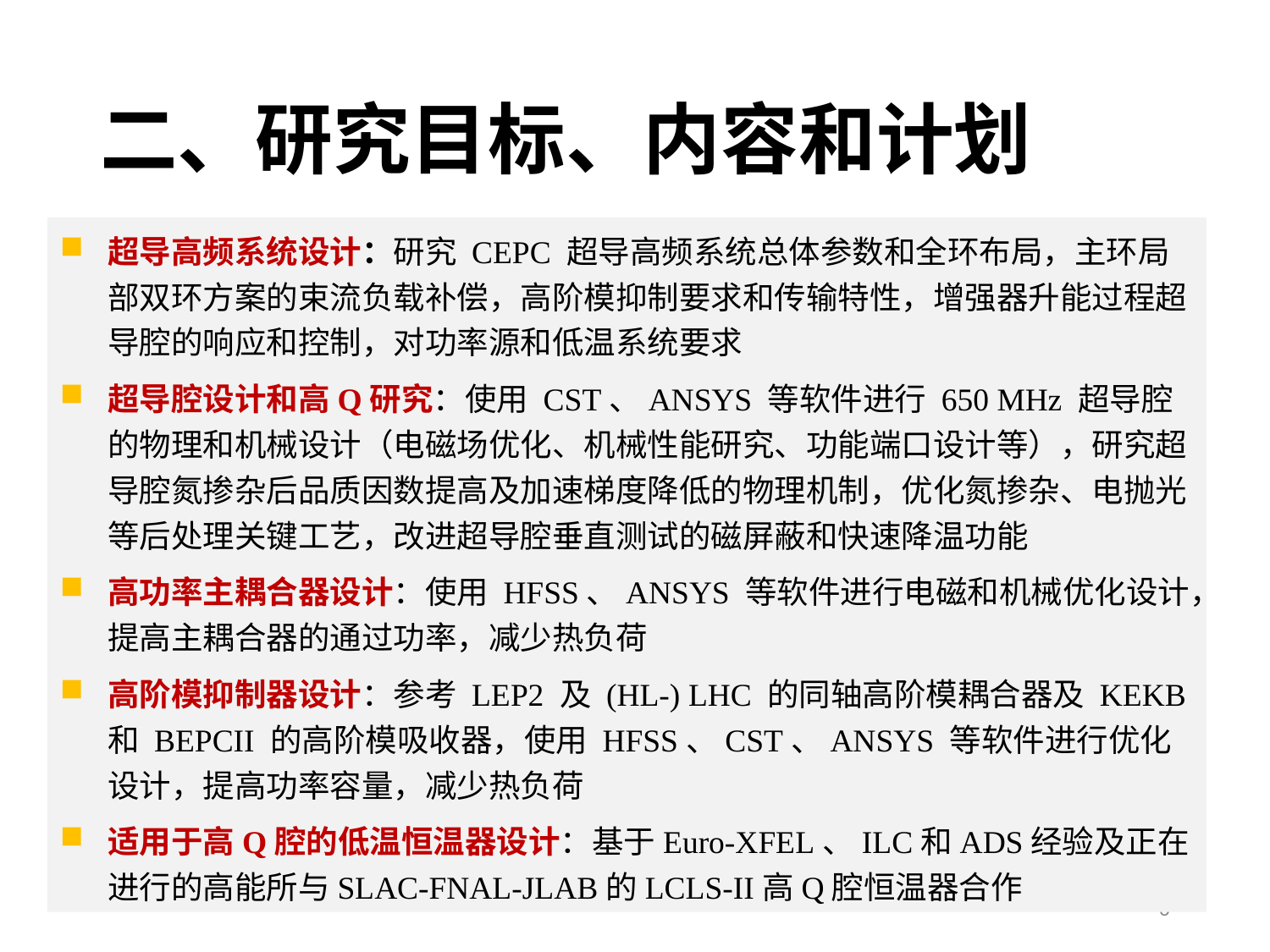

# 二、研究目标、内容和计划
超导高频系统设计：研究 CEPC 超导高频系统总体参数和全环布局，主环局部双环方案的束流负载补偿，高阶模抑制要求和传输特性，增强器升能过程超导腔的响应和控制，对功率源和低温系统要求
超导腔设计和高Q研究：使用 CST、ANSYS 等软件进行 650 MHz 超导腔的物理和机械设计（电磁场优化、机械性能研究、功能端口设计等），研究超导腔氮掺杂后品质因数提高及加速梯度降低的物理机制，优化氮掺杂、电抛光等后处理关键工艺，改进超导腔垂直测试的磁屏蔽和快速降温功能
高功率主耦合器设计：使用 HFSS、ANSYS 等软件进行电磁和机械优化设计，提高主耦合器的通过功率，减少热负荷
高阶模抑制器设计：参考 LEP2 及 (HL-) LHC 的同轴高阶模耦合器及 KEKB 和 BEPCII 的高阶模吸收器，使用 HFSS、CST、ANSYS 等软件进行优化设计，提高功率容量，减少热负荷
适用于高Q腔的低温恒温器设计：基于Euro-XFEL、ILC和ADS经验及正在进行的高能所与SLAC-FNAL-JLAB的LCLS-II高Q腔恒温器合作
超导高频研究方法及技术路线
6